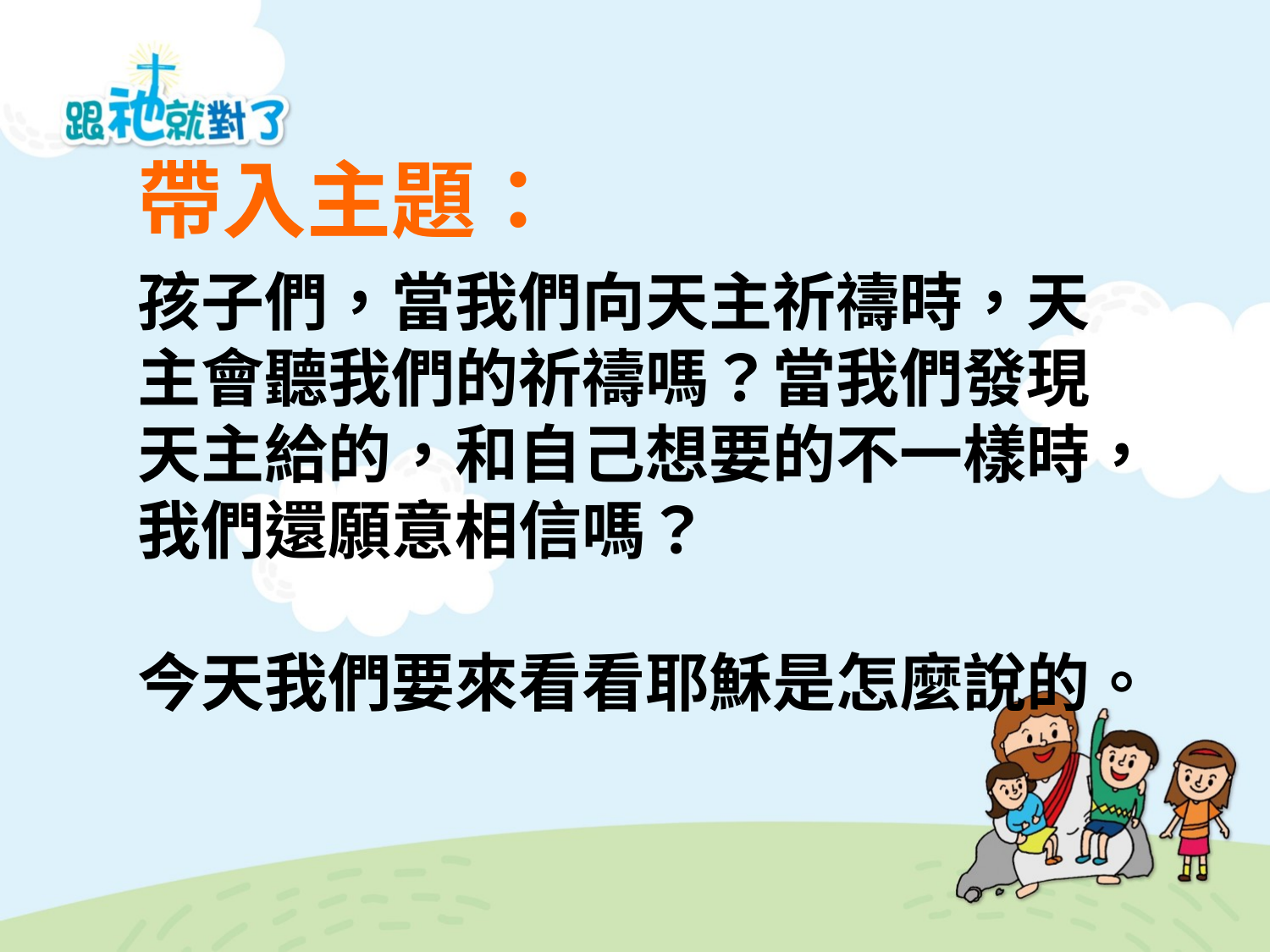

帶入主題：
孩子們，當我們向天主祈禱時，天主會聽我們的祈禱嗎？當我們發現天主給的，和自己想要的不一樣時，我們還願意相信嗎？

今天我們要來看看耶穌是怎麼說的。